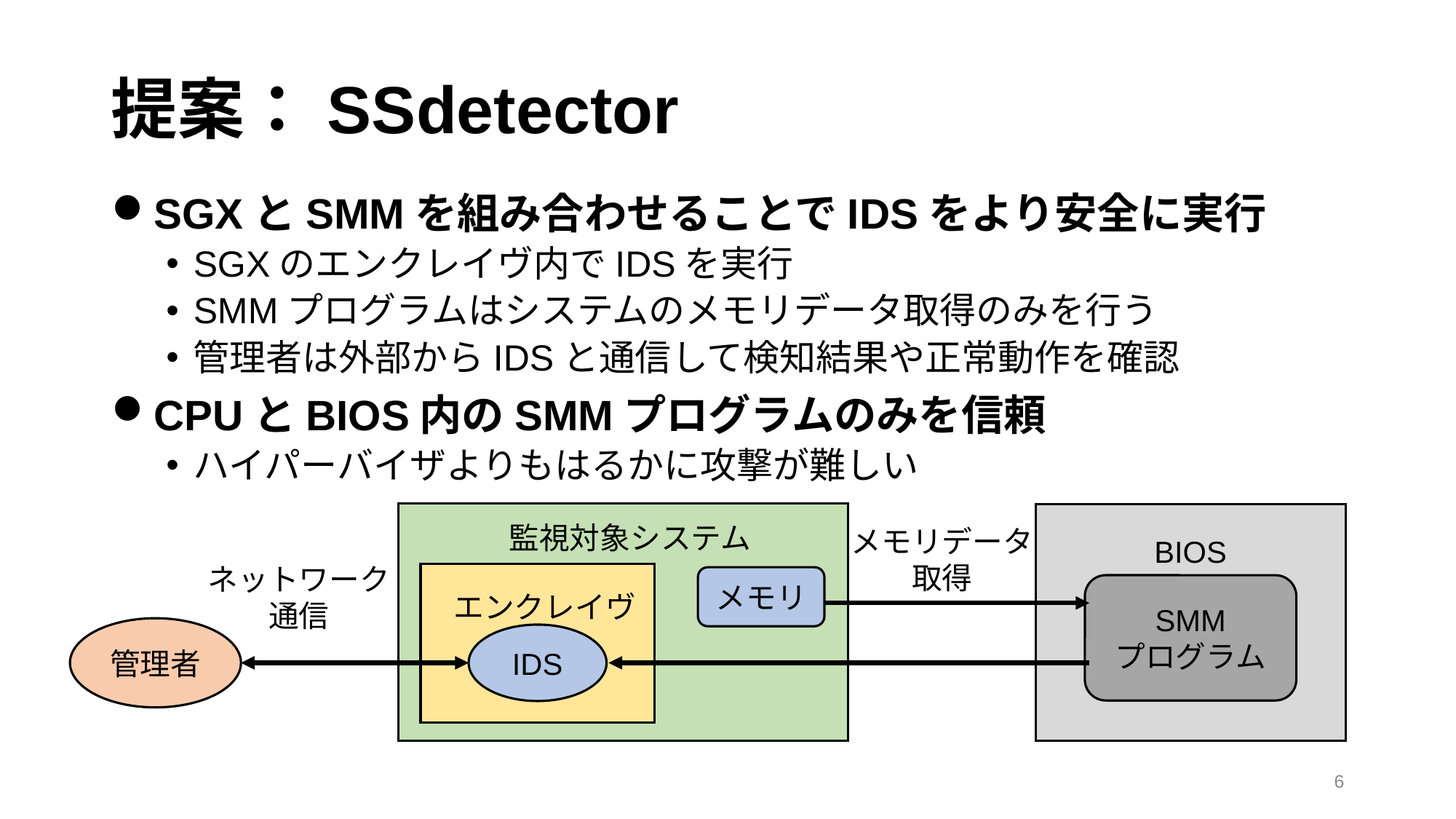

# 提案：SSdetector
SGXとSMMを組み合わせることでIDSをより安全に実行
SGXのエンクレイヴ内でIDSを実行
SMMプログラムはシステムのメモリデータ取得のみを行う
管理者は外部からIDSと通信して検知結果や正常動作を確認
CPUとBIOS内のSMMプログラムのみを信頼
ハイパーバイザよりもはるかに攻撃が難しい

BIOS
SMM
プログラム
監視対象システム
メモリデータ取得
ネットワーク通信

エンクレイヴ
IDS
メモリ
管理者
6